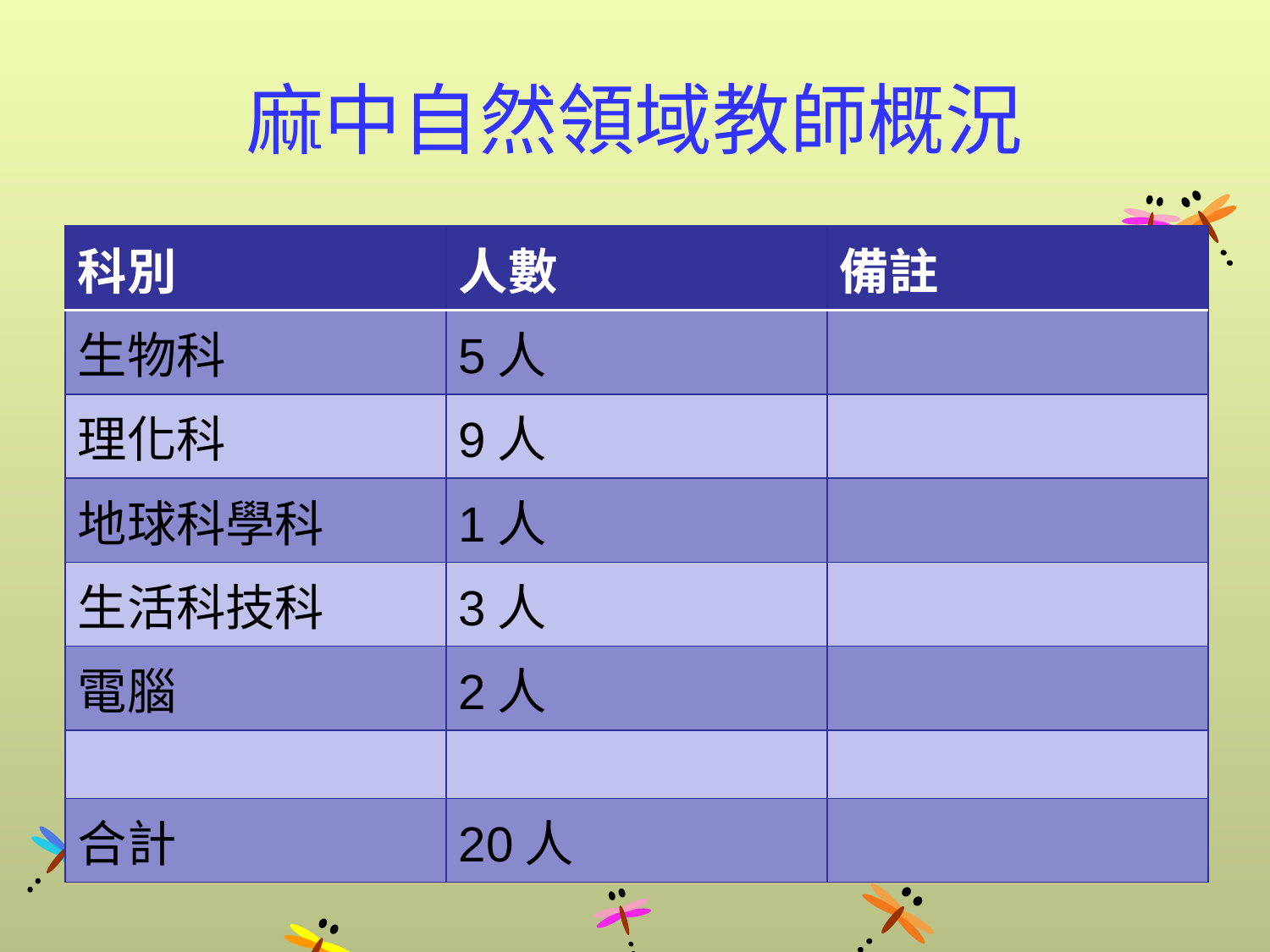

# 麻中自然領域教師概況
| 科別 | 人數 | 備註 |
| --- | --- | --- |
| 生物科 | 5人 |  |
| 理化科 | 9人 |  |
| 地球科學科 | 1人 |  |
| 生活科技科 | 3人 |  |
| 電腦 | 2人 |  |
|  |  |  |
| 合計 | 20人 |  |